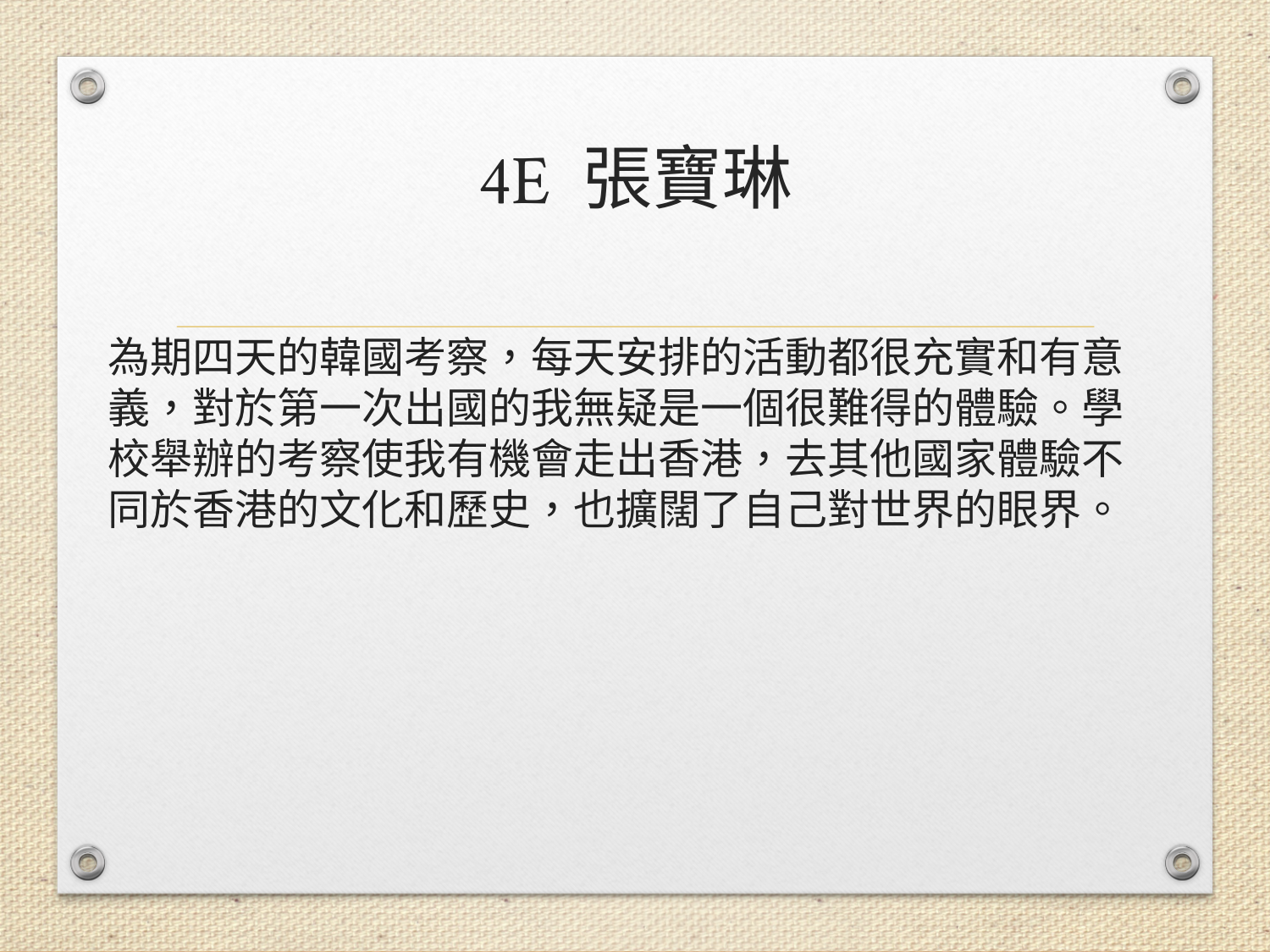

# 4E 張寶琳
為期四天的韓國考察，每天安排的活動都很充實和有意義，對於第一次出國的我無疑是一個很難得的體驗。學校舉辦的考察使我有機會走出香港，去其他國家體驗不同於香港的文化和歷史，也擴闊了自己對世界的眼界。